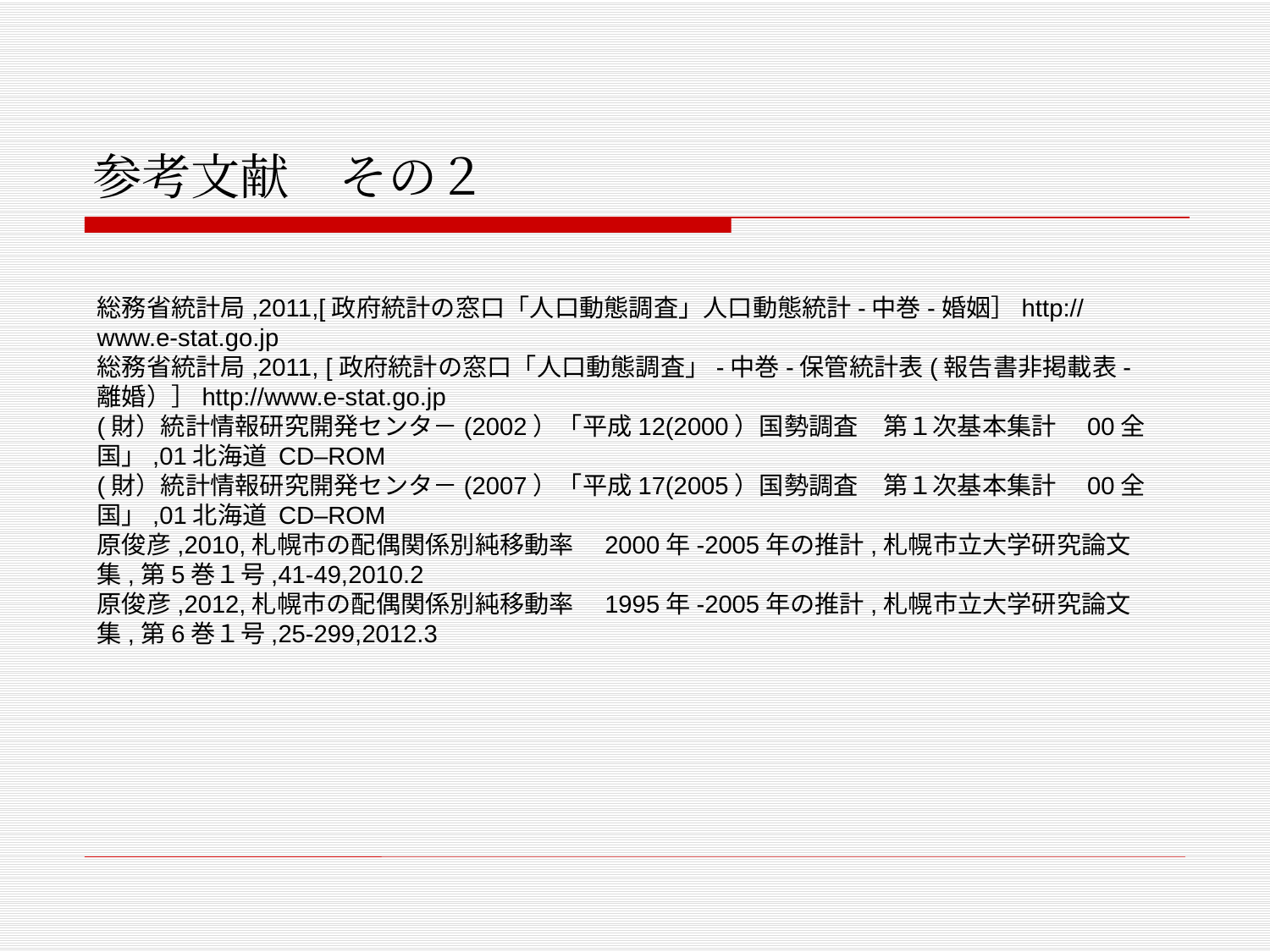

# 参考文献　その２
総務省統計局,2011,[政府統計の窓口「人口動態調査」人口動態統計-中巻-婚姻］http://www.e-stat.go.jp
総務省統計局,2011, [政府統計の窓口「人口動態調査」-中巻-保管統計表(報告書非掲載表-離婚）］http://www.e-stat.go.jp
(財）統計情報研究開発センタ－(2002）「平成12(2000）国勢調査　第１次基本集計　00全国」,01北海道 CD–ROM
(財）統計情報研究開発センタ－(2007）「平成17(2005）国勢調査　第１次基本集計　00全国」,01北海道 CD–ROM
原俊彦,2010,札幌市の配偶関係別純移動率　2000年-2005年の推計,札幌市立大学研究論文集,第5巻１号,41-49,2010.2
原俊彦,2012,札幌市の配偶関係別純移動率　1995年-2005年の推計,札幌市立大学研究論文集,第6巻１号,25-299,2012.3